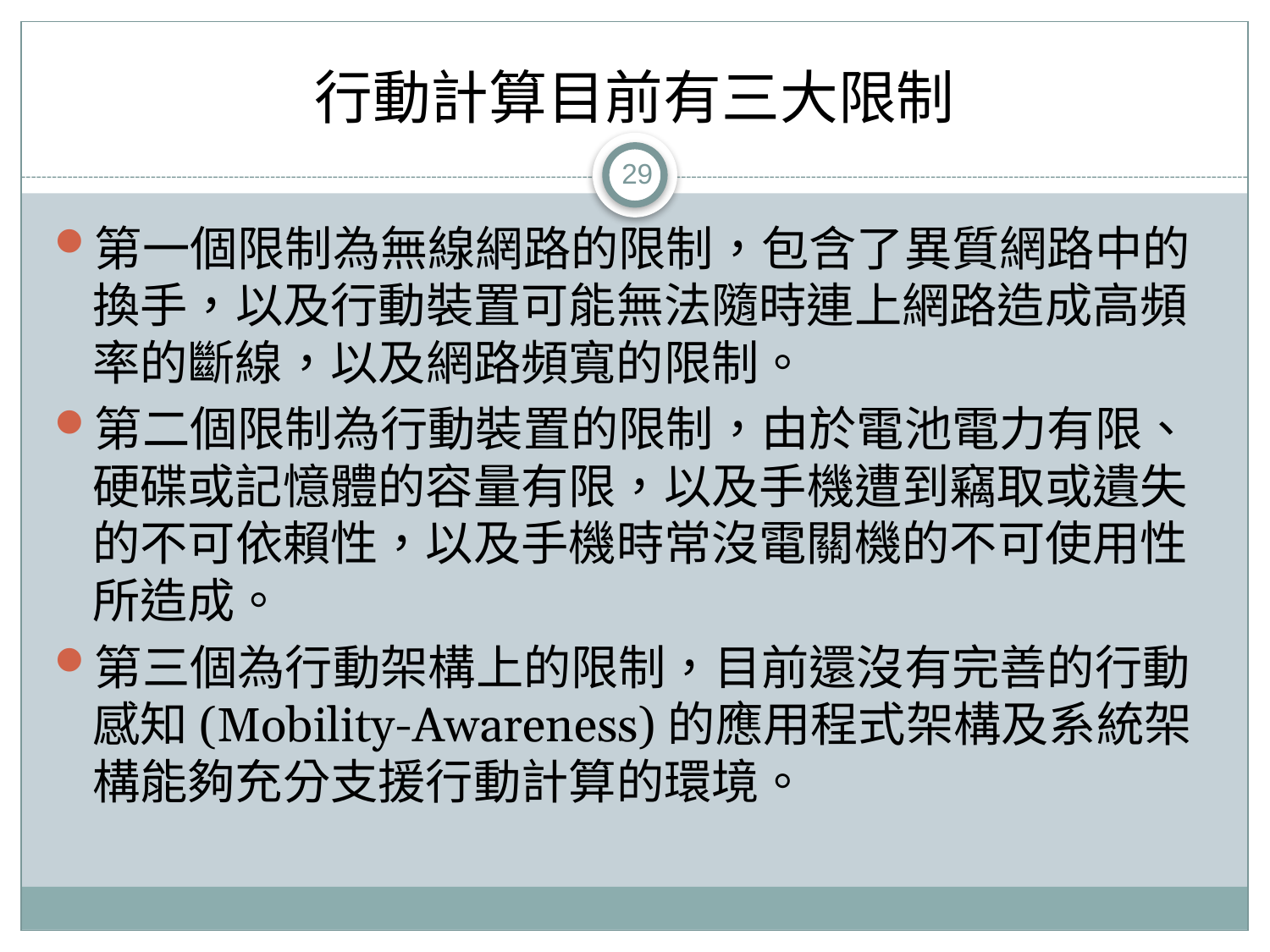

# 行動計算目前有三大限制
29
第一個限制為無線網路的限制，包含了異質網路中的換手，以及行動裝置可能無法隨時連上網路造成高頻率的斷線，以及網路頻寬的限制。
第二個限制為行動裝置的限制，由於電池電力有限、硬碟或記憶體的容量有限，以及手機遭到竊取或遺失的不可依賴性，以及手機時常沒電關機的不可使用性所造成。
第三個為行動架構上的限制，目前還沒有完善的行動感知(Mobility-Awareness)的應用程式架構及系統架構能夠充分支援行動計算的環境。